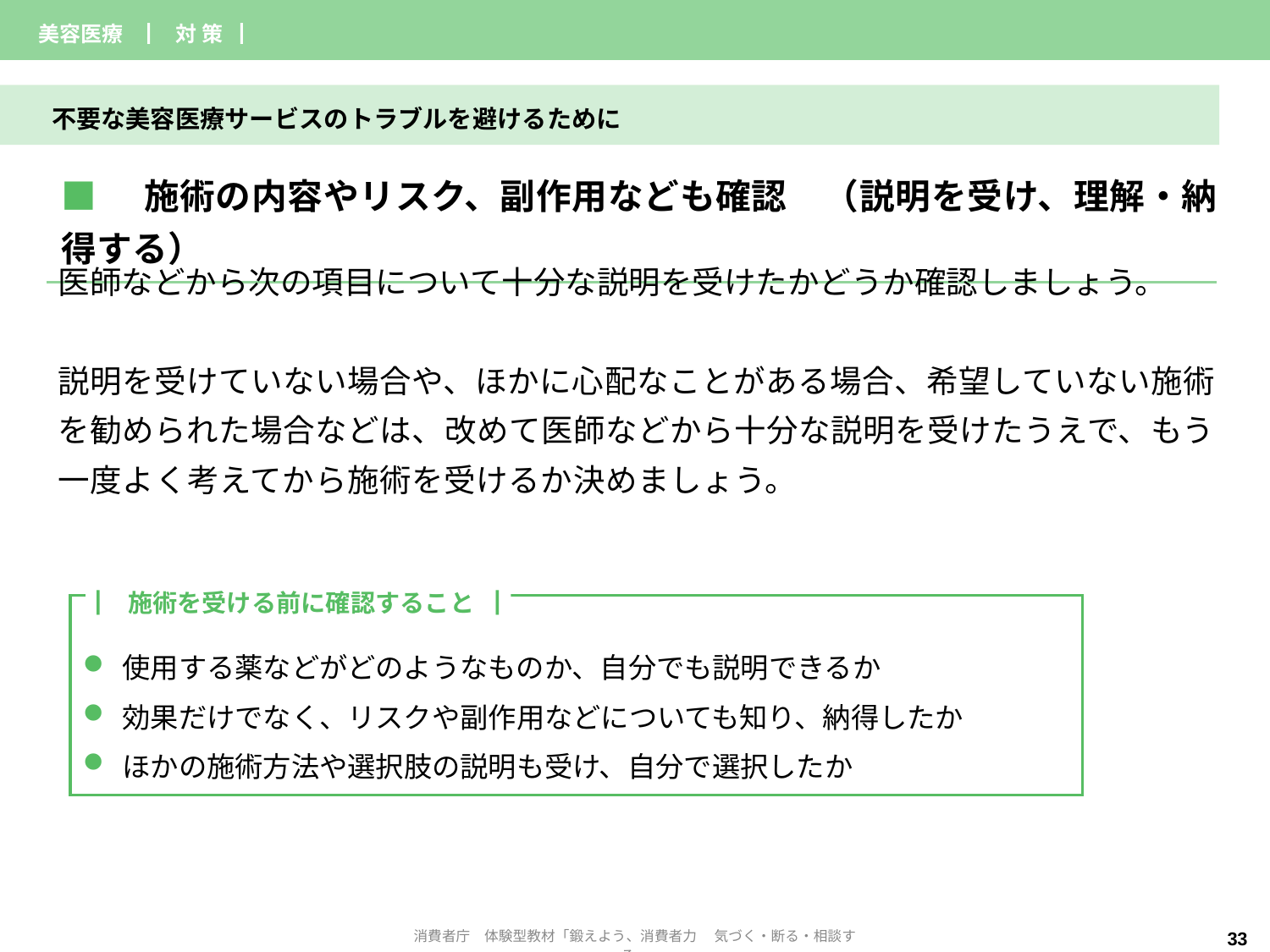

| 美容医療 | ▏対 策▕ |  |  |
| --- | --- | --- | --- |

不要な美容医療サービスのトラブルを避けるために
| ■　施術の内容やリスク、副作用なども確認　（説明を受け、理解・納得する） |
| --- |
医師などから次の項目について十分な説明を受けたかどうか確認しましょう。

説明を受けていない場合や、ほかに心配なことがある場合、希望していない施術を勧められた場合などは、改めて医師などから十分な説明を受けたうえで、もう一度よく考えてから施術を受けるか決めましょう。
▏施術を受ける前に確認すること▕

使用する薬などがどのようなものか、自分でも説明できるか
効果だけでなく、リスクや副作用などについても知り、納得したか
ほかの施術方法や選択肢の説明も受け、自分で選択したか